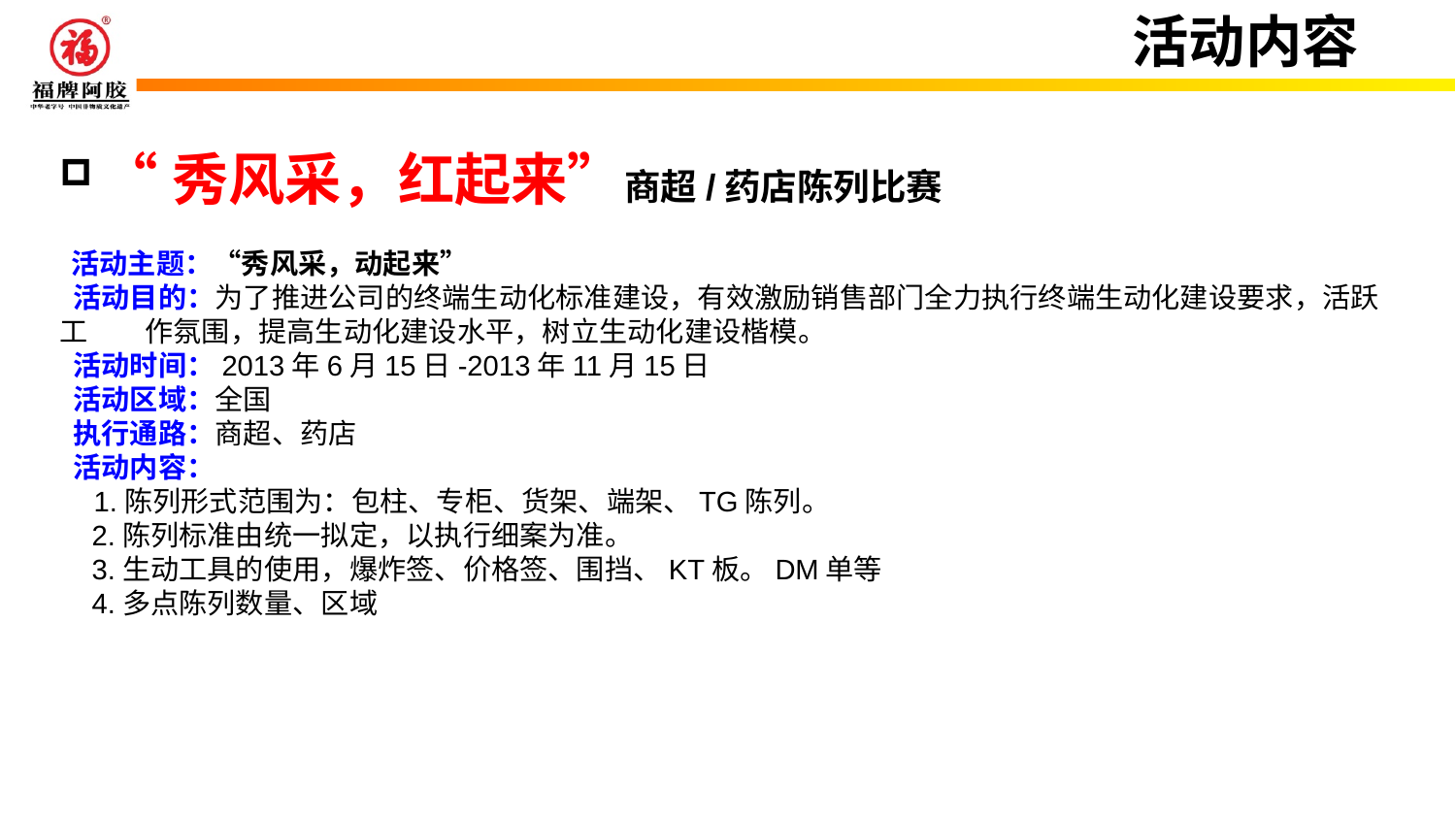

活动内容
 “秀风采，红起来”商超/药店陈列比赛

 活动主题：“秀风采，动起来”
 活动目的：为了推进公司的终端生动化标准建设，有效激励销售部门全力执行终端生动化建设要求，活跃工         作氛围，提高生动化建设水平，树立生动化建设楷模。
 活动时间：2013年6月15日-2013年11月15日
 活动区域：全国
 执行通路：商超、药店
 活动内容：
     1.陈列形式范围为：包柱、专柜、货架、端架、TG陈列。
    2.陈列标准由统一拟定，以执行细案为准。
    3.生动工具的使用，爆炸签、价格签、围挡、KT板。DM单等
    4.多点陈列数量、区域